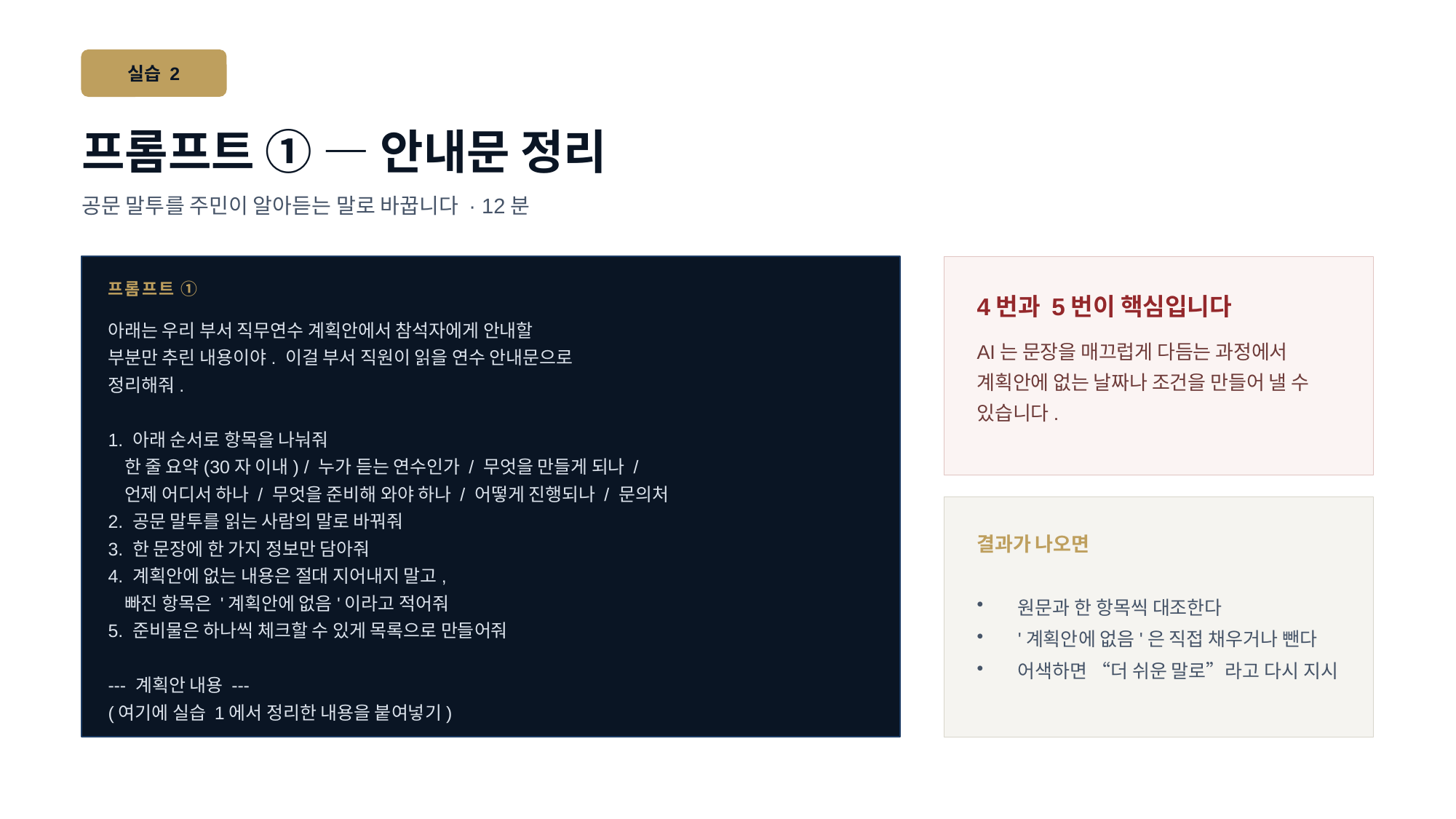

실습 2
프롬프트 ① — 안내문 정리
공문 말투를 주민이 알아듣는 말로 바꿉니다 · 12분

프롬프트 ①
4번과 5번이 핵심입니다
아래는 우리 부서 직무연수 계획안에서 참석자에게 안내할
부분만 추린 내용이야. 이걸 부서 직원이 읽을 연수 안내문으로
정리해줘.

1. 아래 순서로 항목을 나눠줘
   한 줄 요약(30자 이내) / 누가 듣는 연수인가 / 무엇을 만들게 되나 /
   언제 어디서 하나 / 무엇을 준비해 와야 하나 / 어떻게 진행되나 / 문의처
2. 공문 말투를 읽는 사람의 말로 바꿔줘
3. 한 문장에 한 가지 정보만 담아줘
4. 계획안에 없는 내용은 절대 지어내지 말고,
   빠진 항목은 '계획안에 없음'이라고 적어줘
5. 준비물은 하나씩 체크할 수 있게 목록으로 만들어줘

--- 계획안 내용 ---
(여기에 실습 1에서 정리한 내용을 붙여넣기)
AI는 문장을 매끄럽게 다듬는 과정에서 계획안에 없는 날짜나 조건을 만들어 낼 수 있습니다.

결과가 나오면
원문과 한 항목씩 대조한다
'계획안에 없음'은 직접 채우거나 뺀다
어색하면 “더 쉬운 말로”라고 다시 지시